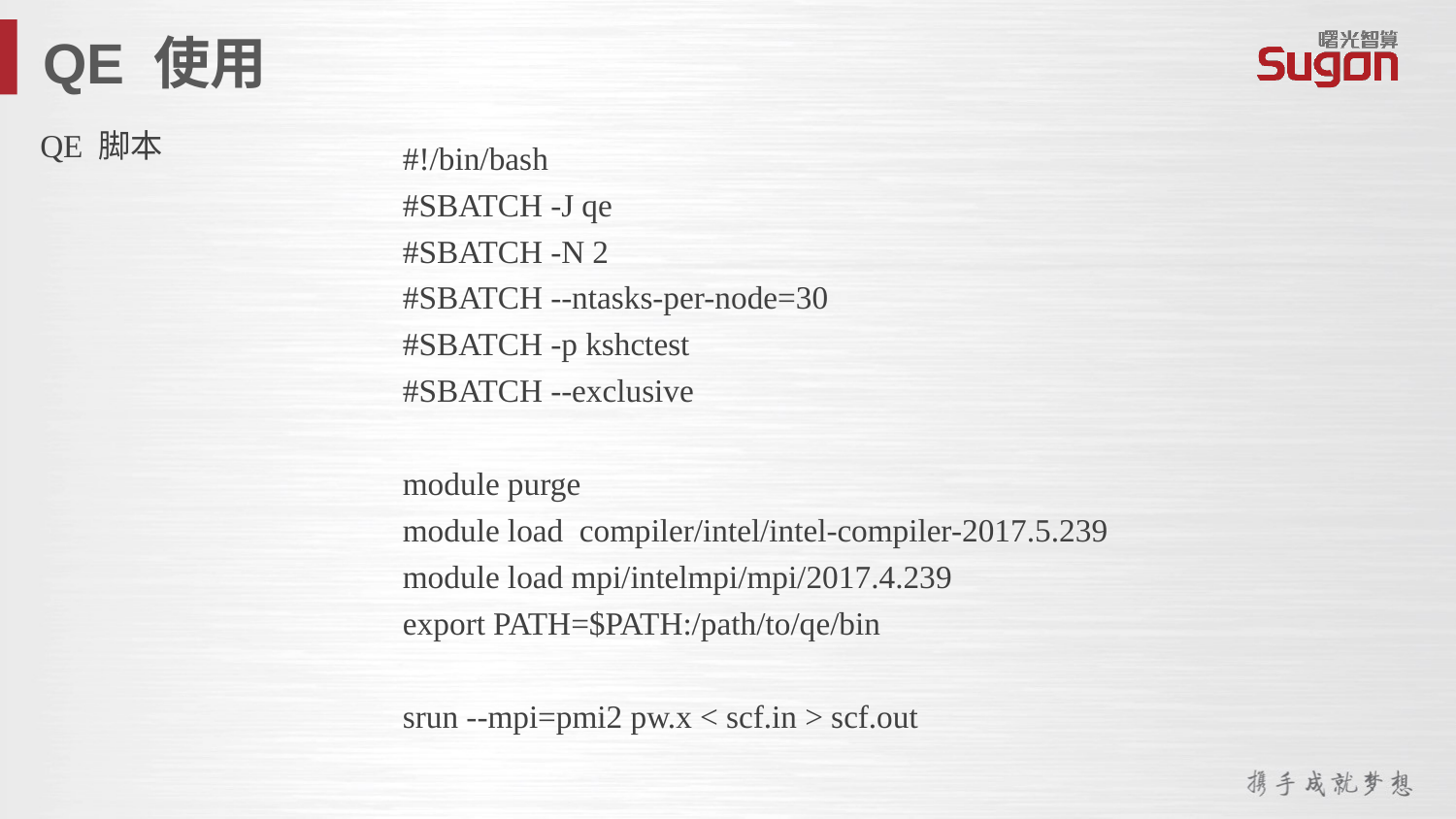

QE 使用
QE 脚本
#!/bin/bash
#SBATCH -J qe
#SBATCH -N 2
#SBATCH --ntasks-per-node=30
#SBATCH -p kshctest
#SBATCH --exclusive

module purge
module load  compiler/intel/intel-compiler-2017.5.239
module load mpi/intelmpi/mpi/2017.4.239
export PATH=$PATH:/path/to/qe/bin

srun --mpi=pmi2 pw.x < scf.in > scf.out